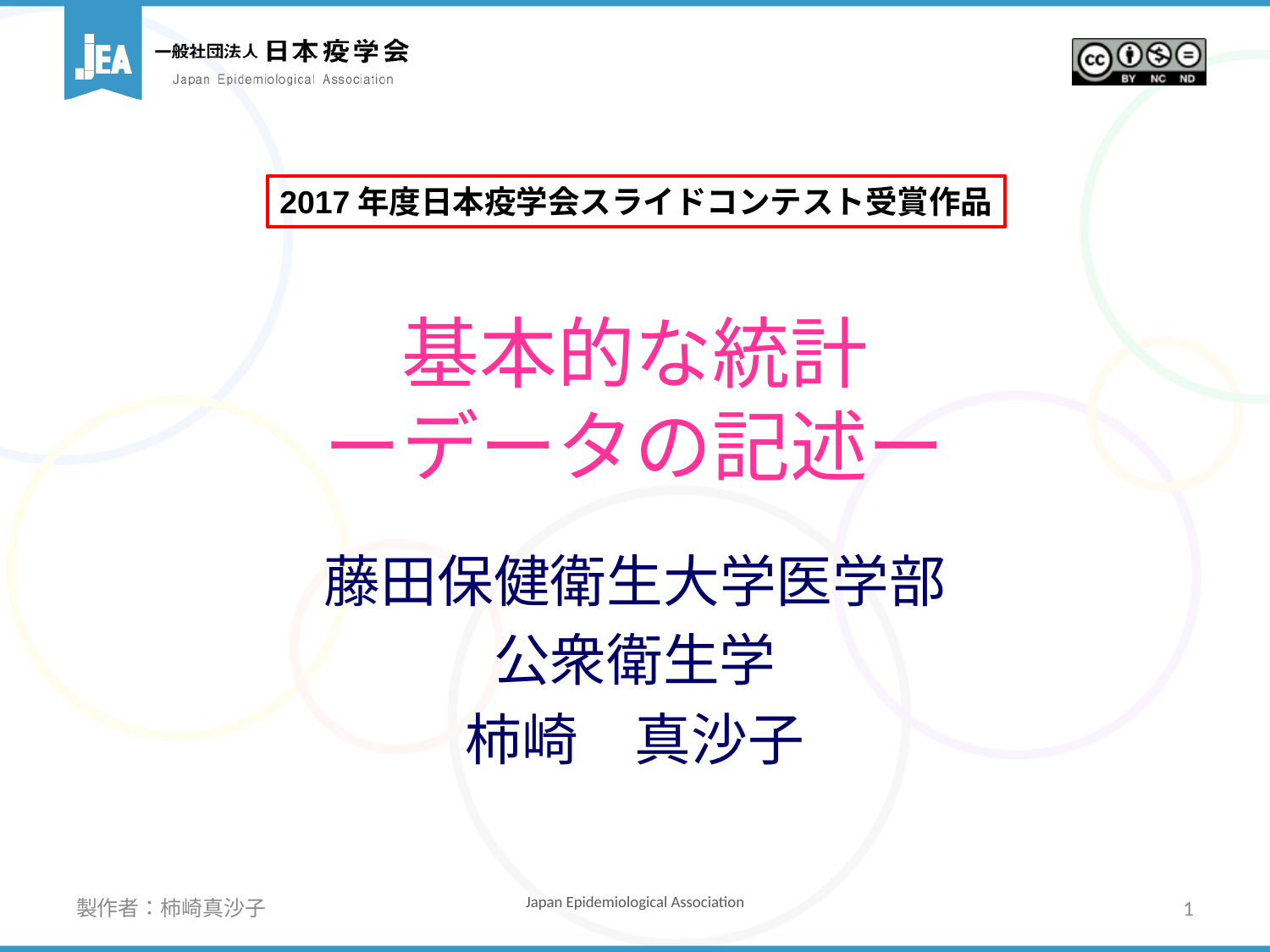

2017年度日本疫学会スライドコンテスト受賞作品
# 基本的な統計 ーデータの記述ー
藤田保健衛生大学医学部
公衆衛生学
柿崎　真沙子
製作者：柿崎真沙子
1